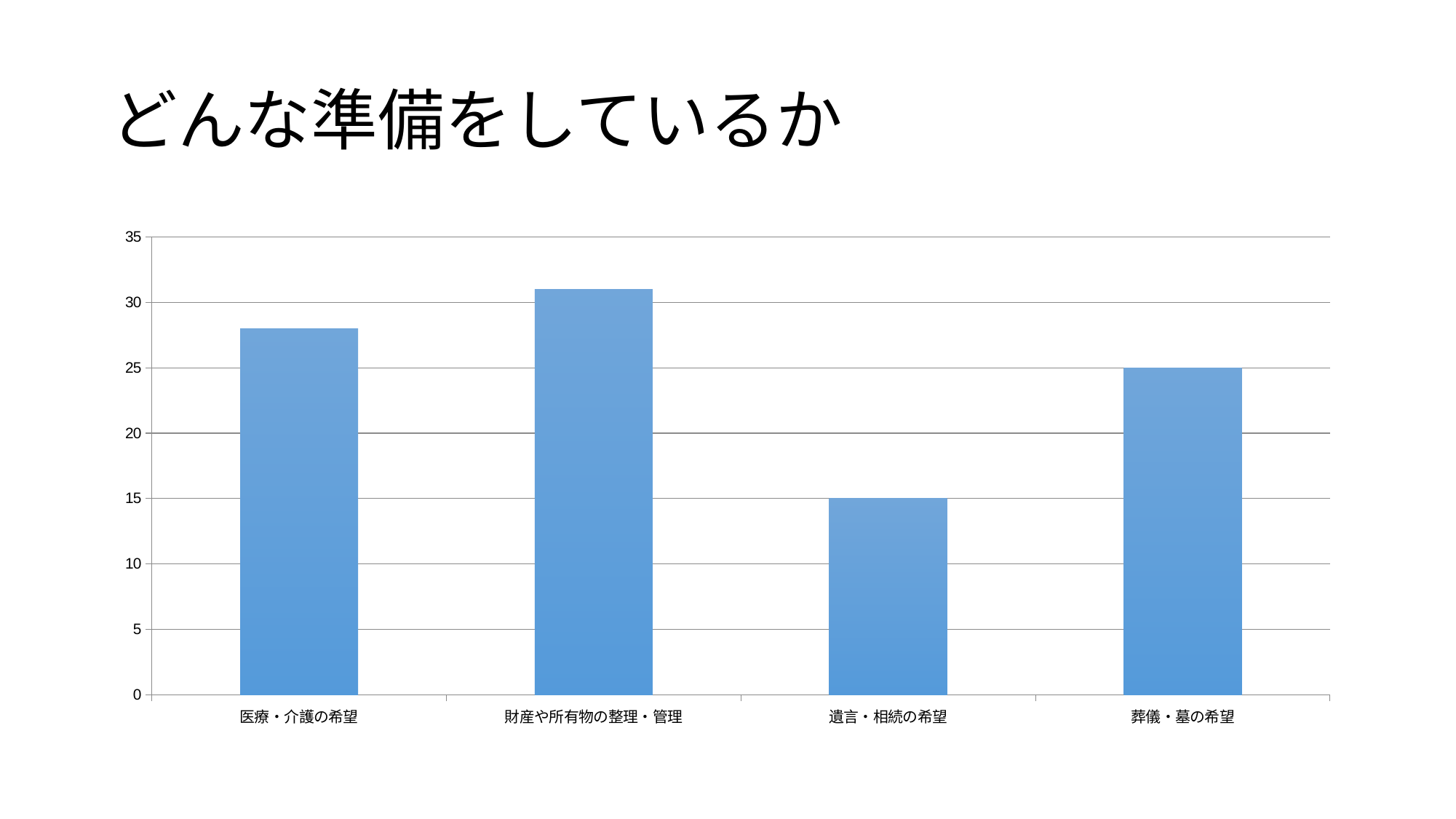

# どんな準備をしているか

### Chart

| Category |  |
|---|---|
| 医療・介護の希望 | 28.0 |
| 財産や所有物の整理・管理 | 31.0 |
| 遺言・相続の希望 | 15.0 |
| 葬儀・墓の希望 | 25.0 |